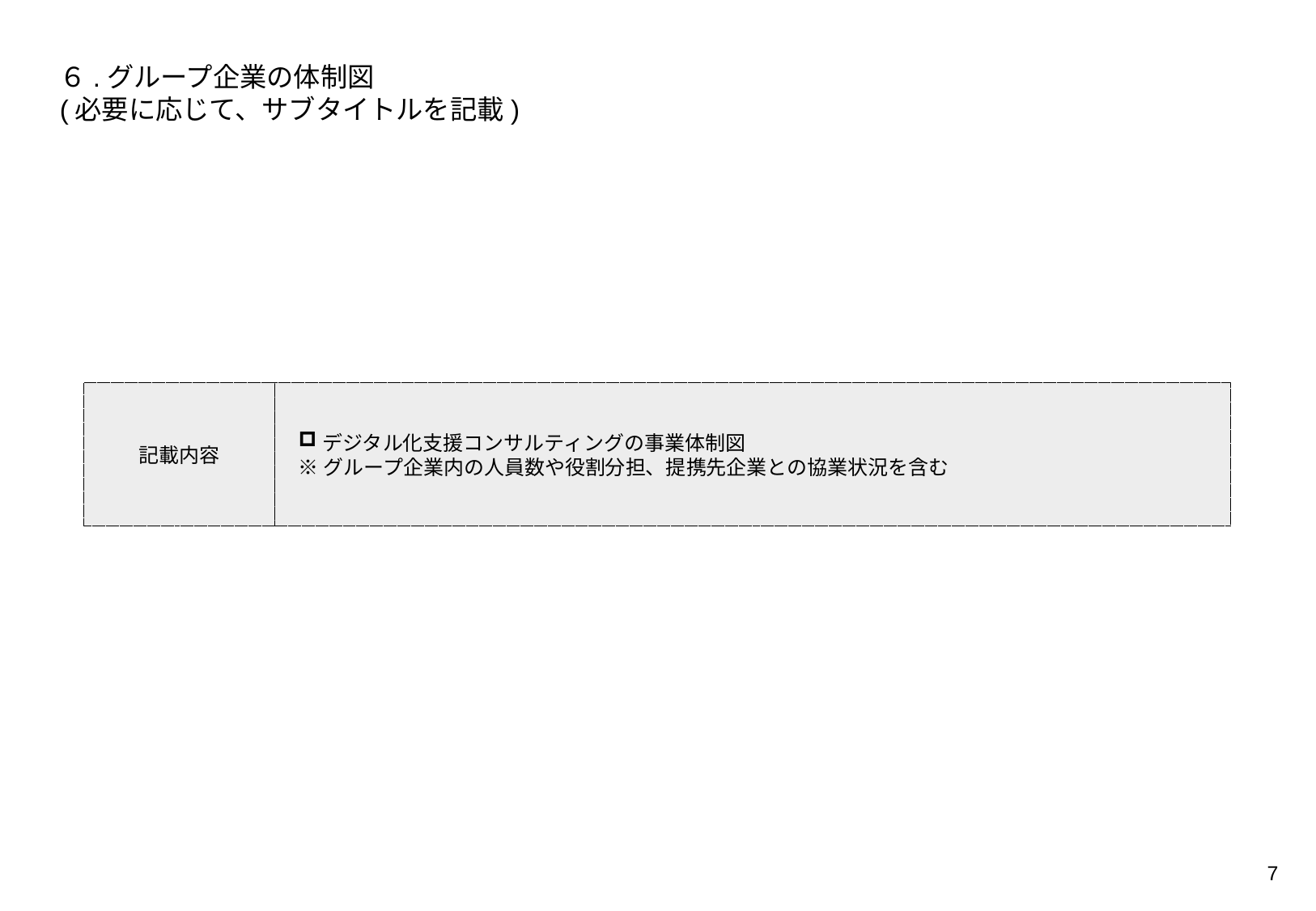

６.グループ企業の体制図
(必要に応じて、サブタイトルを記載)
記載内容
デジタル化支援コンサルティングの事業体制図
※グループ企業内の人員数や役割分担、提携先企業との協業状況を含む
7